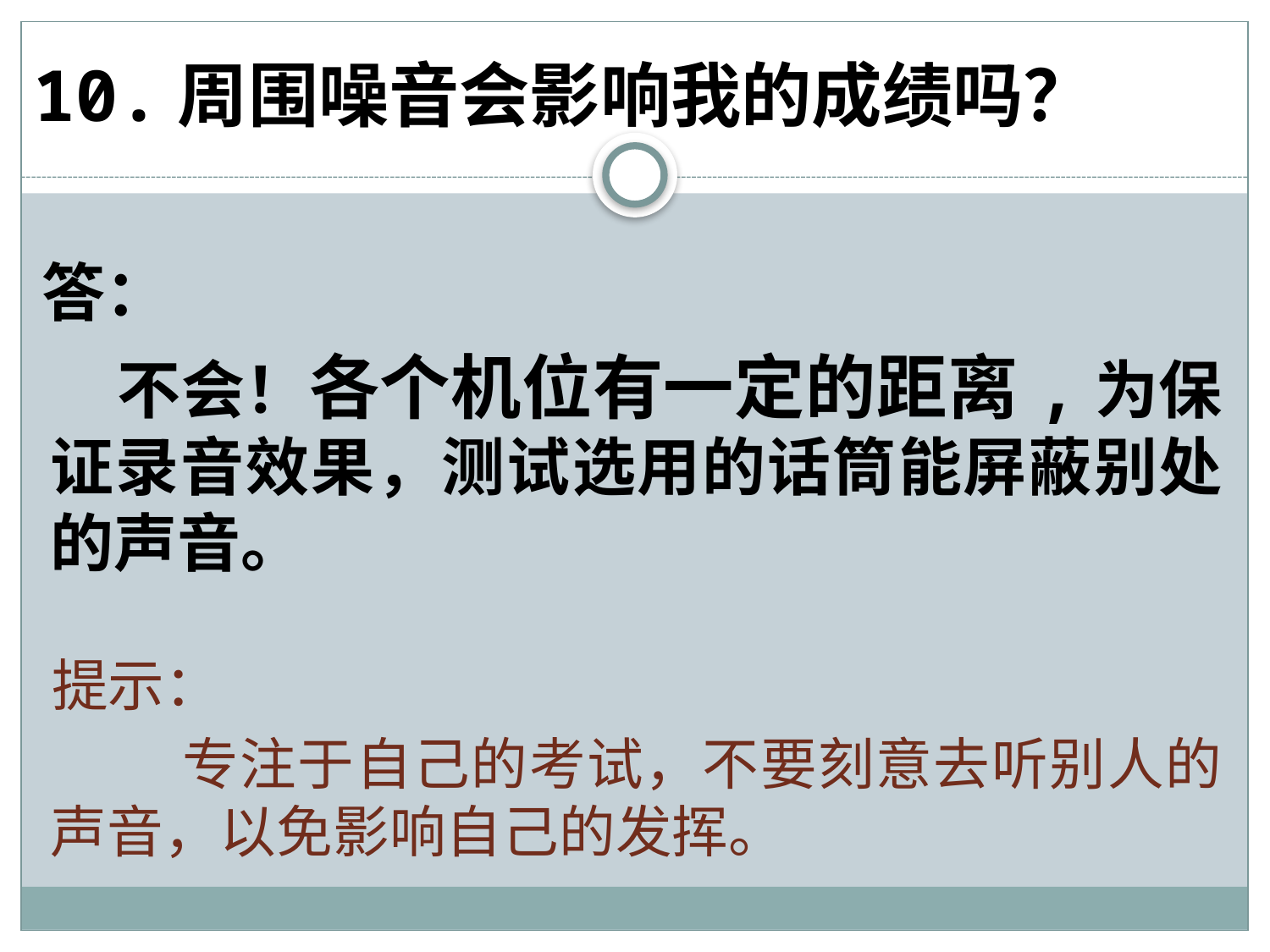

# 10.周围噪音会影响我的成绩吗？
 答：
      不会！各个机位有一定的距离,为保证录音效果，测试选用的话筒能屏蔽别处的声音。

  提示：
           专注于自己的考试，不要刻意去听别人的声音，以免影响自己的发挥。